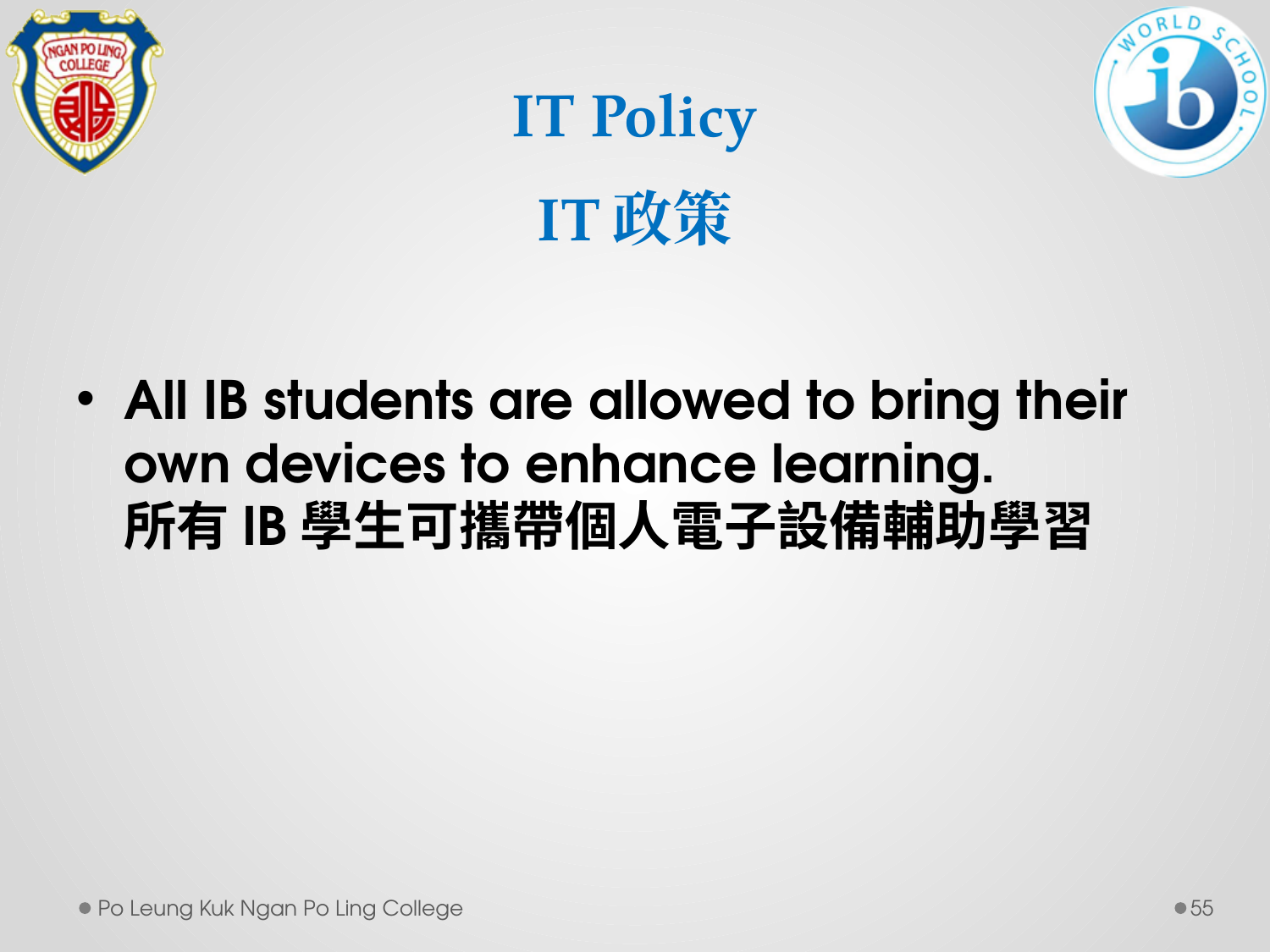

# IT Policy IT政策
All IB students are allowed to bring their own devices to enhance learning.
所有IB學生可攜帶個人電子設備輔助學習
Po Leung Kuk Ngan Po Ling College
55